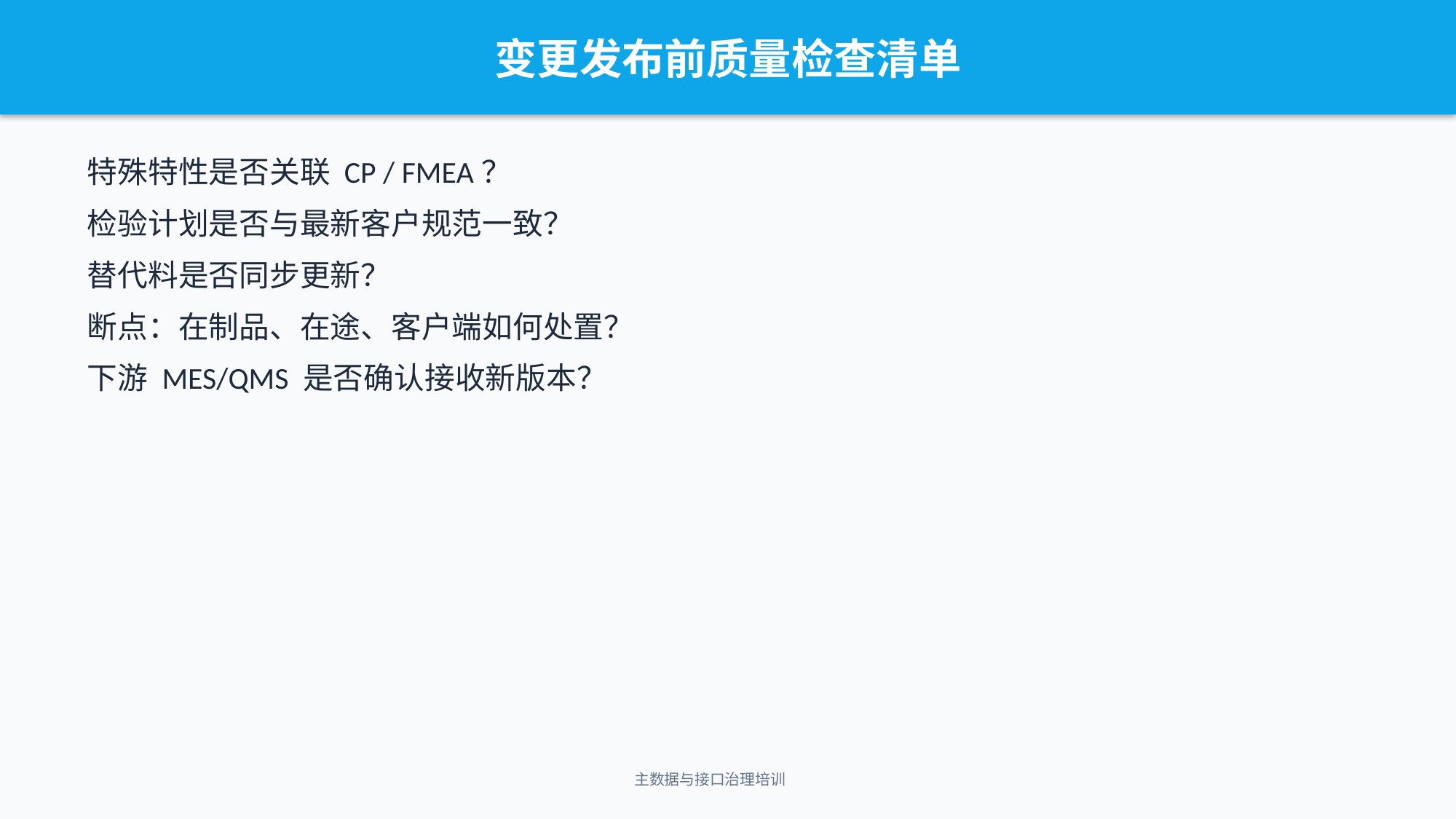

变更发布前质量检查清单
特殊特性是否关联 CP / FMEA？
检验计划是否与最新客户规范一致？
替代料是否同步更新？
断点：在制品、在途、客户端如何处置？
下游 MES/QMS 是否确认接收新版本？
主数据与接口治理培训